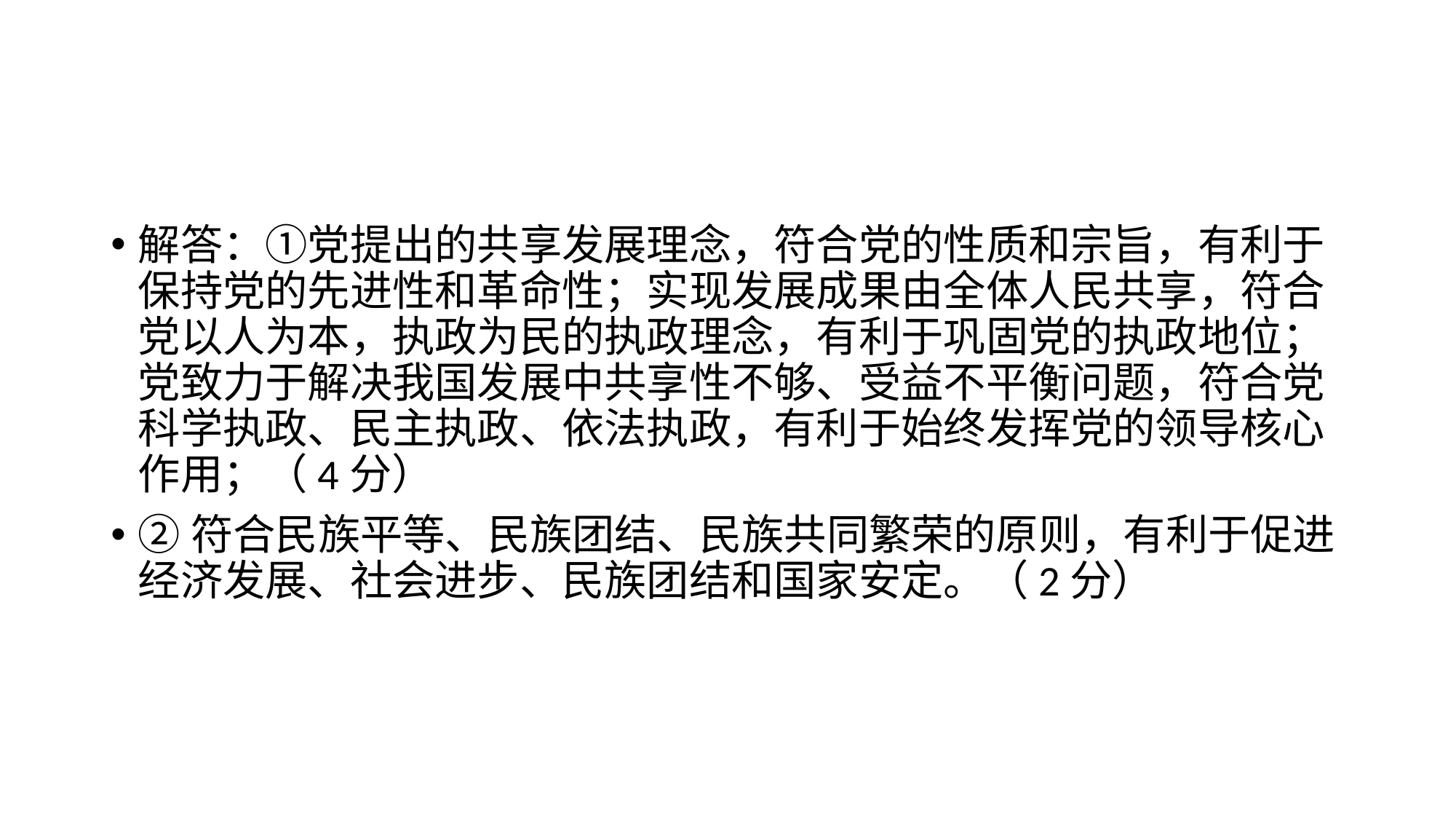

#
解答：①党提出的共享发展理念，符合党的性质和宗旨，有利于保持党的先进性和革命性；实现发展成果由全体人民共享，符合党以人为本，执政为民的执政理念，有利于巩固党的执政地位；党致力于解决我国发展中共享性不够、受益不平衡问题，符合党科学执政、民主执政、依法执政，有利于始终发挥党的领导核心作用；（4分）
②符合民族平等、民族团结、民族共同繁荣的原则，有利于促进经济发展、社会进步、民族团结和国家安定。（2分）